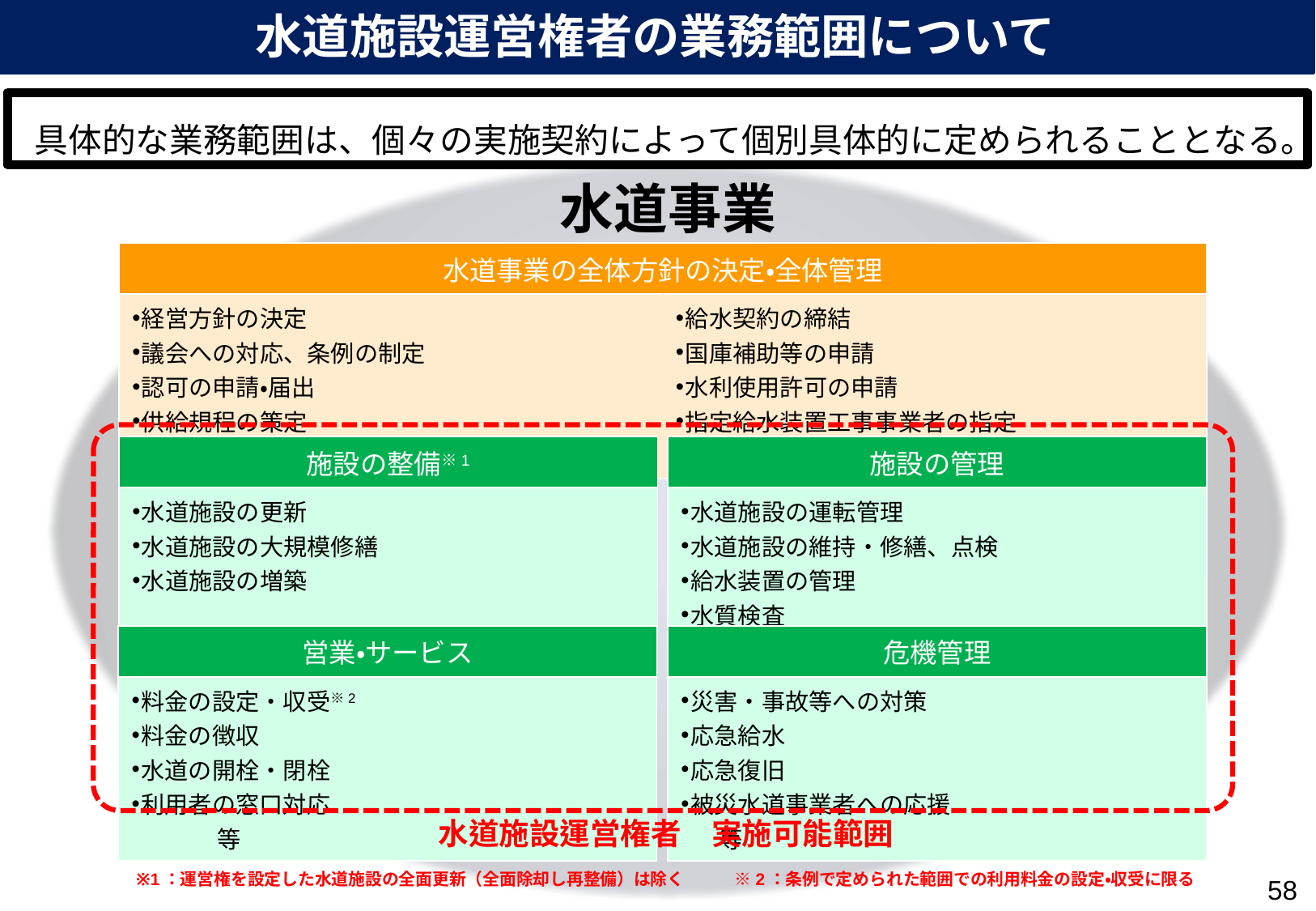

水道施設運営権者の業務範囲について
具体的な業務範囲は、個々の実施契約によって個別具体的に定められることとなる。

水道事業
| 水道事業の全体方針の決定・全体管理 |  |
| --- | --- |
| 経営方針の決定 議会への対応、条例の制定 認可の申請・届出 供給規程の策定 | 給水契約の締結 国庫補助等の申請 水利使用許可の申請 指定給水装置工事事業者の指定　　　　　　　等 |

| 施設の整備※1 |
| --- |
| 水道施設の更新 水道施設の大規模修繕 水道施設の増築 　　　　　　　　　　　　　　　　　　　　　　　　　　　　　等 |
| 施設の管理 |
| --- |
| 水道施設の運転管理 水道施設の維持・修繕、点検 給水装置の管理 水質検査　　　　　　　　　　　　　　　　　　　　　　等 |
| 営業・サービス |
| --- |
| 料金の設定・収受※2 料金の徴収 水道の開栓・閉栓 利用者の窓口対応　　　　　　　　　　　　　　　　 等 |
| 危機管理 |
| --- |
| 災害・事故等への対策 応急給水 応急復旧 被災水道事業者への応援　　　　　　　　　　　 等 |
水道施設運営権者　実施可能範囲
※1：運営権を設定した水道施設の全面更新（全面除却し再整備）は除く　　　※2：条例で定められた範囲での利用料金の設定・収受に限る
58